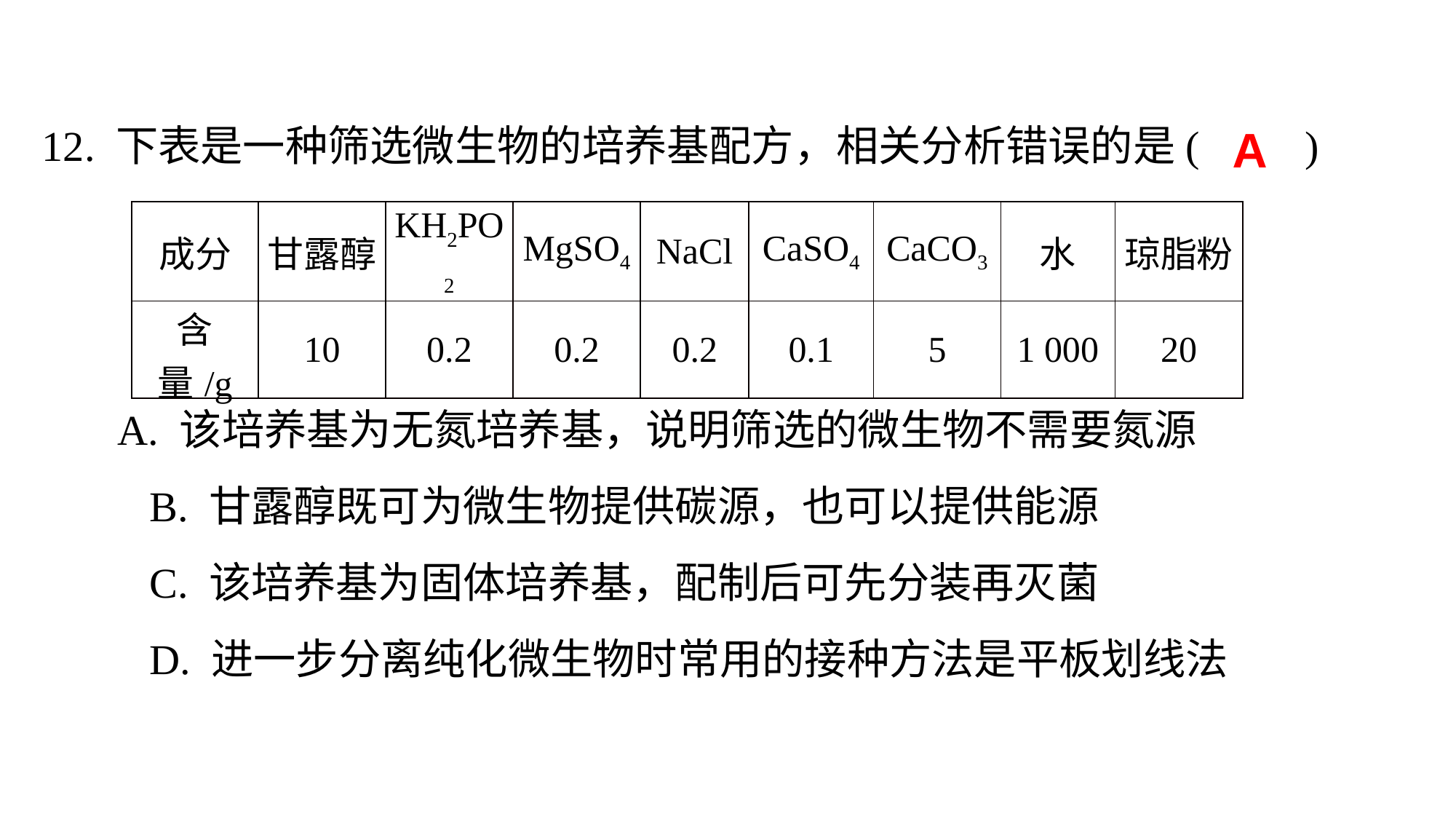

12. 下表是一种筛选微生物的培养基配方，相关分析错误的是(　　)
A
| 成分 | 甘露醇 | KH2PO2 | MgSO4 | NaCl | CaSO4 | CaCO3 | 水 | 琼脂粉 |
| --- | --- | --- | --- | --- | --- | --- | --- | --- |
| 含量/g | 10 | 0.2 | 0.2 | 0.2 | 0.1 | 5 | 1 000 | 20 |

A. 该培养基为无氮培养基，说明筛选的微生物不需要氮源   B. 甘露醇既可为微生物提供碳源，也可以提供能源   C. 该培养基为固体培养基，配制后可先分装再灭菌   D. 进一步分离纯化微生物时常用的接种方法是平板划线法